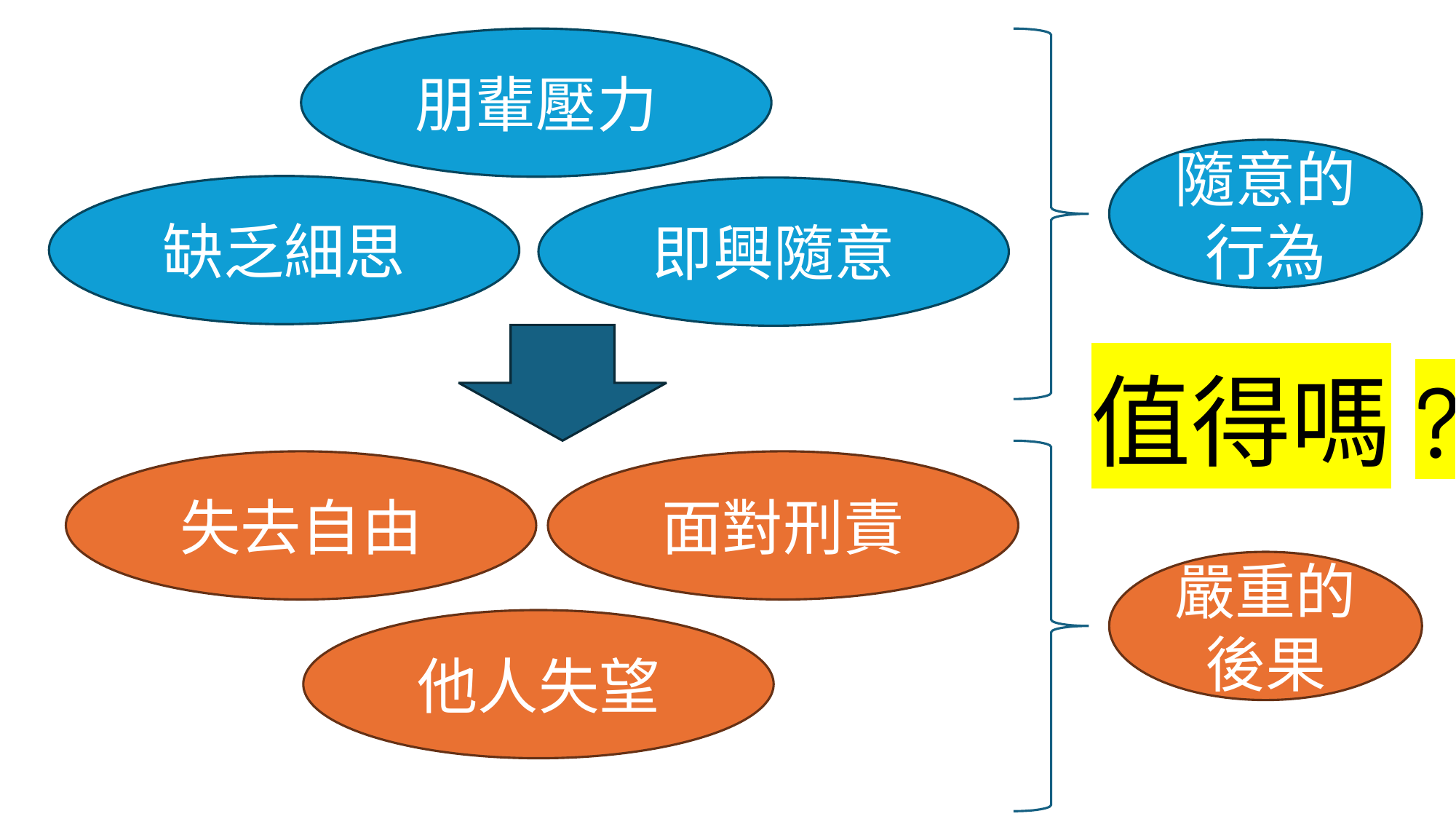

朋輩壓力

隨意的行為
缺乏細思
即興隨意

值得嗎?

失去自由
面對刑責
嚴重的後果
他人失望